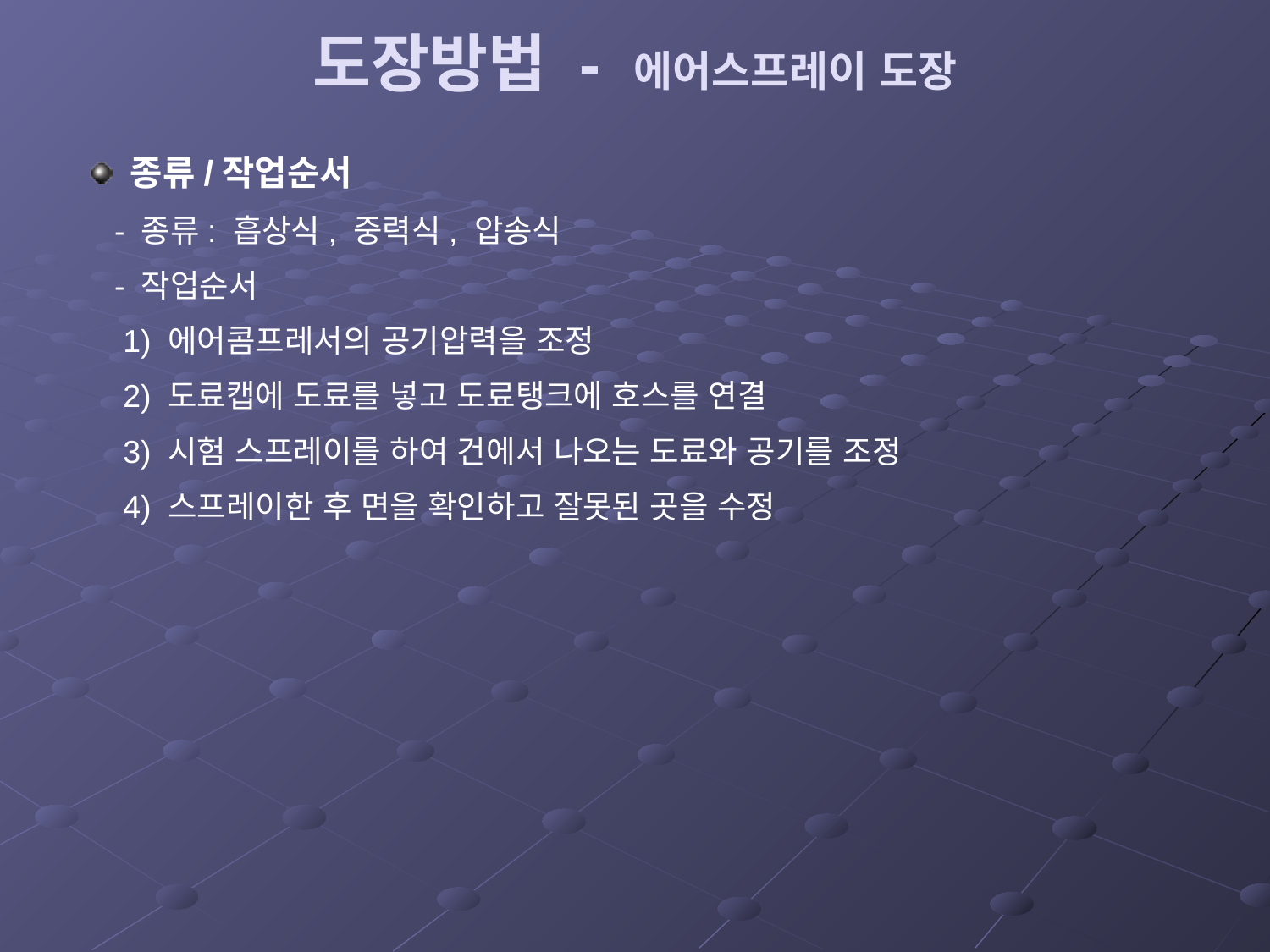

# 도장방법 - 에어스프레이 도장
종류/작업순서
   - 종류: 흡상식, 중력식, 압송식
   - 작업순서
    1) 에어콤프레서의 공기압력을 조정
    2) 도료캡에 도료를 넣고 도료탱크에 호스를 연결
    3) 시험 스프레이를 하여 건에서 나오는 도료와 공기를 조정
    4) 스프레이한 후 면을 확인하고 잘못된 곳을 수정